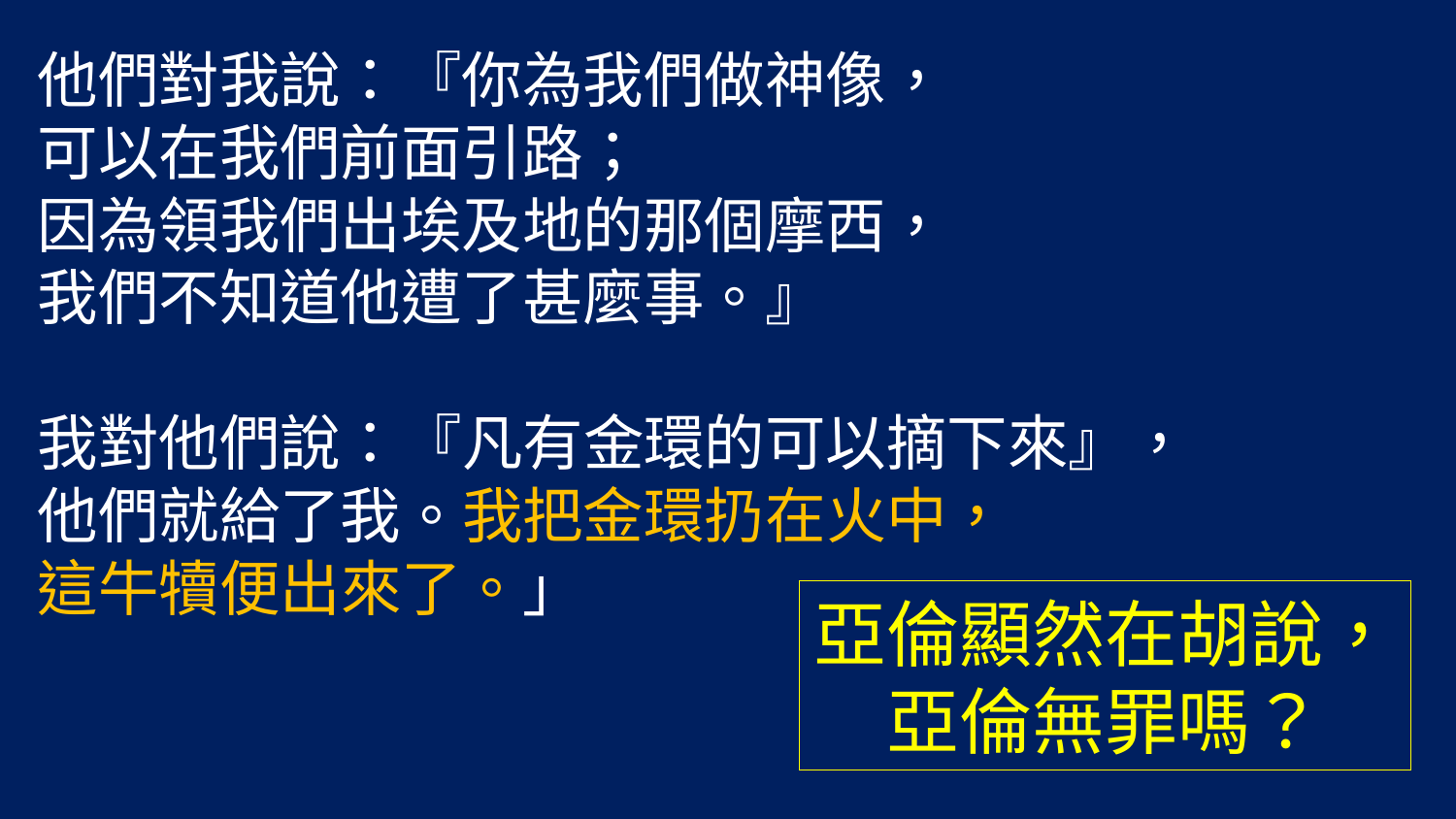

他們對我說：『你為我們做神像，
可以在我們前面引路；
因為領我們出埃及地的那個摩西，
我們不知道他遭了甚麼事。』

我對他們說：『凡有金環的可以摘下來』，
他們就給了我。我把金環扔在火中，
這牛犢便出來了。」
亞倫顯然在胡說，
亞倫無罪嗎？